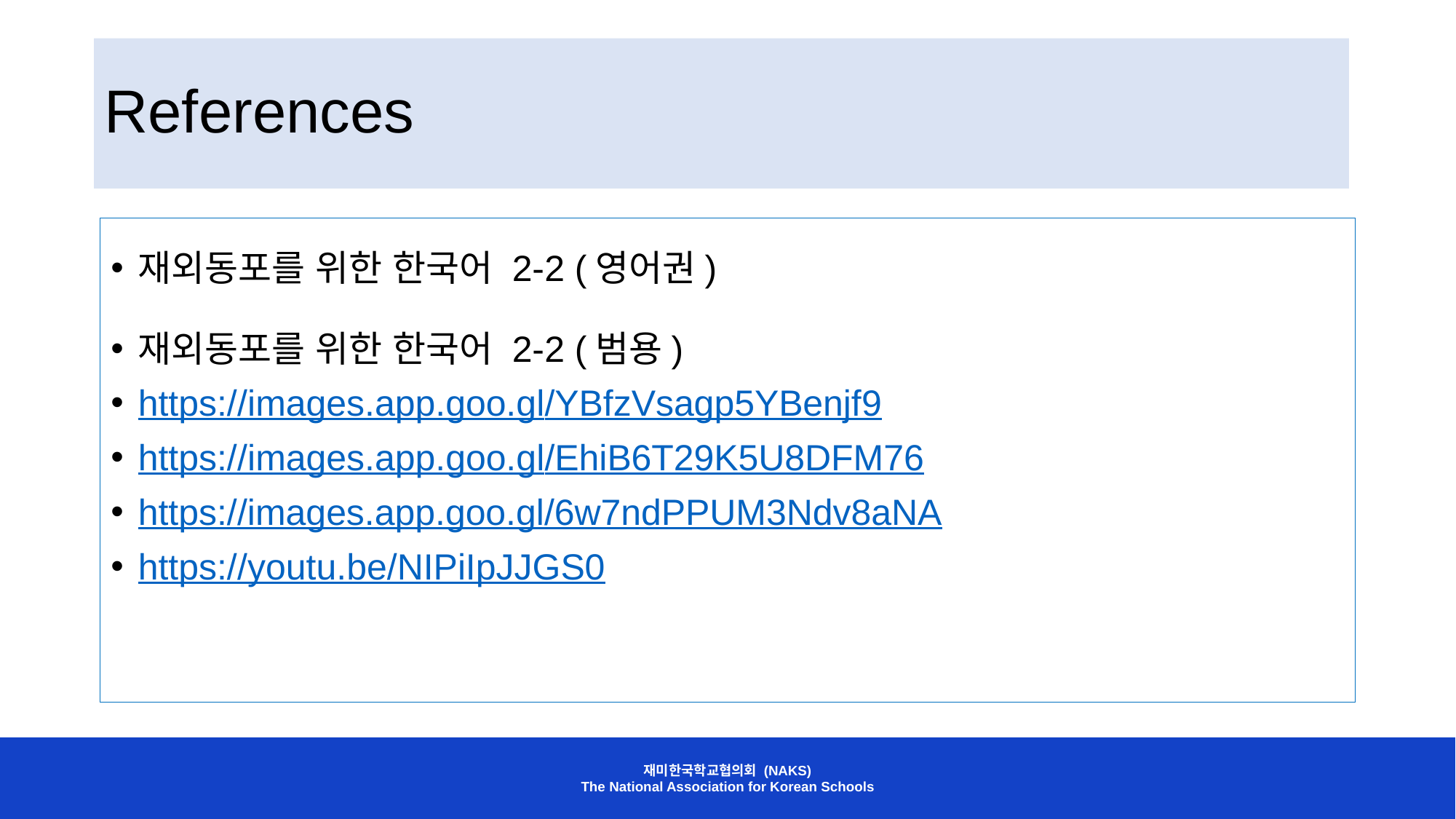

# References
재외동포를 위한 한국어 2-2 (영어권)
재외동포를 위한 한국어 2-2 (범용)
https://images.app.goo.gl/YBfzVsagp5YBenjf9
https://images.app.goo.gl/EhiB6T29K5U8DFM76
https://images.app.goo.gl/6w7ndPPUM3Ndv8aNA
https://youtu.be/NIPiIpJJGS0